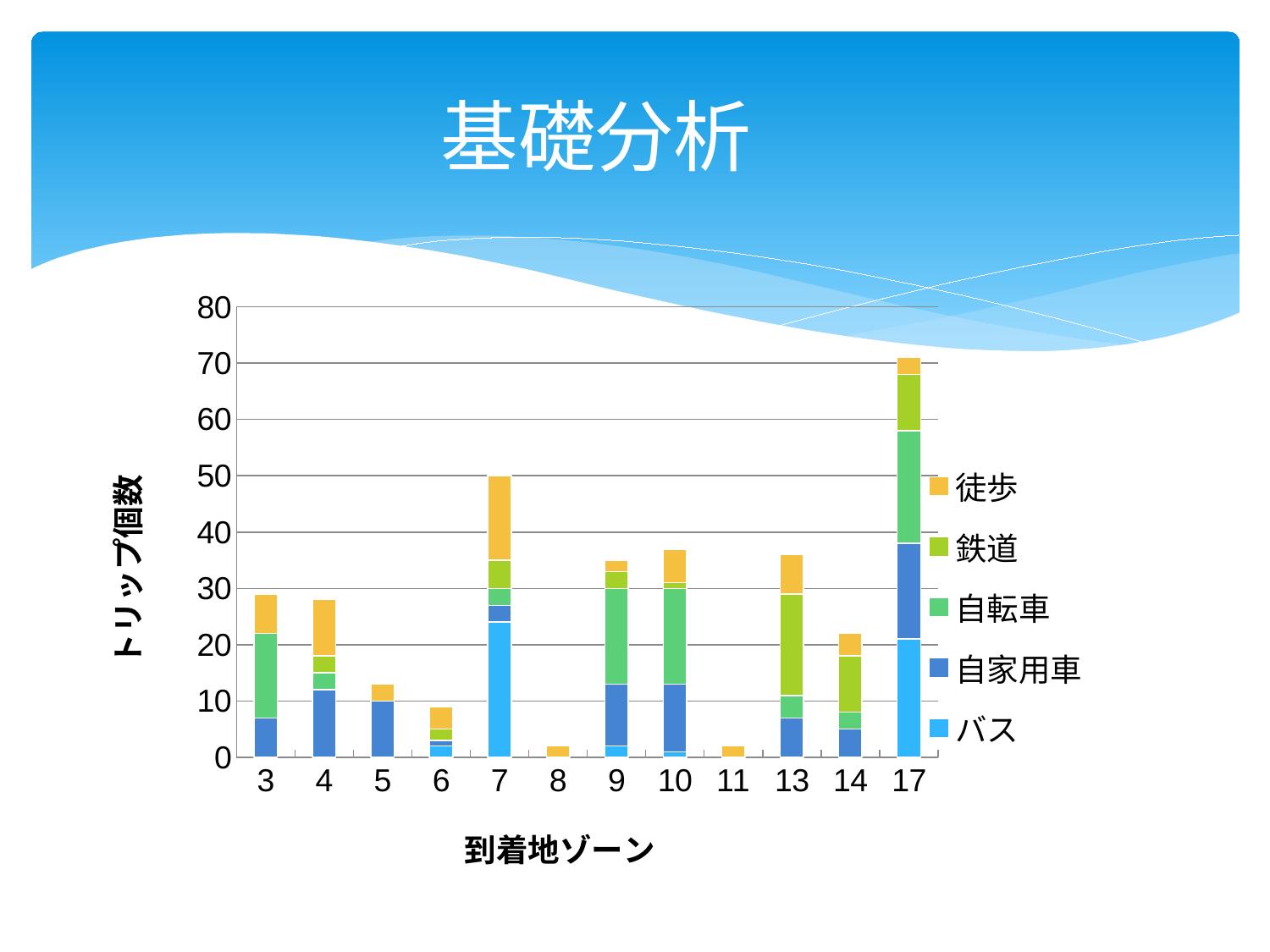

# 基礎分析

### Chart

| Category | バス | 自家用車 | 自転車 | 鉄道 | 徒歩 |
|---|---|---|---|---|---|
| 3 | None | 7.0 | 15.0 | None | 7.0 |
| 4 | None | 12.0 | 3.0 | 3.0 | 10.0 |
| 5 | None | 10.0 | None | None | 3.0 |
| 6 | 2.0 | 1.0 | None | 2.0 | 4.0 |
| 7 | 24.0 | 3.0 | 3.0 | 5.0 | 15.0 |
| 8 | None | None | None | None | 2.0 |
| 9 | 2.0 | 11.0 | 17.0 | 3.0 | 2.0 |
| 10 | 1.0 | 12.0 | 17.0 | 1.0 | 6.0 |
| 11 | None | None | None | None | 2.0 |
| 13 | None | 7.0 | 4.0 | 18.0 | 7.0 |
| 14 | None | 5.0 | 3.0 | 10.0 | 4.0 |
| 17 | 21.0 | 17.0 | 20.0 | 10.0 | 3.0 |